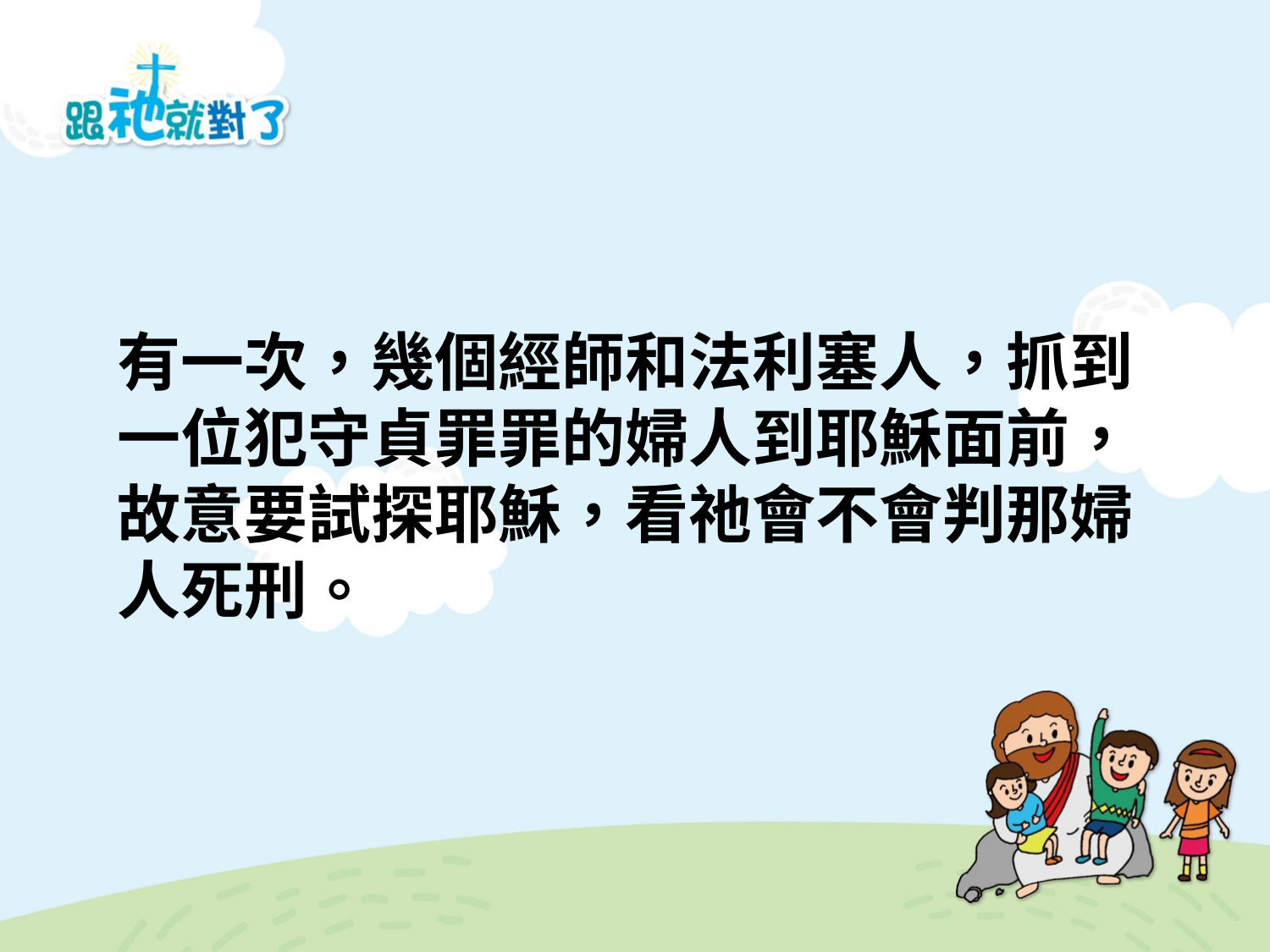

有一次，幾個經師和法利塞人，抓到一位犯守貞罪罪的婦人到耶穌面前，故意要試探耶穌，看祂會不會判那婦人死刑。